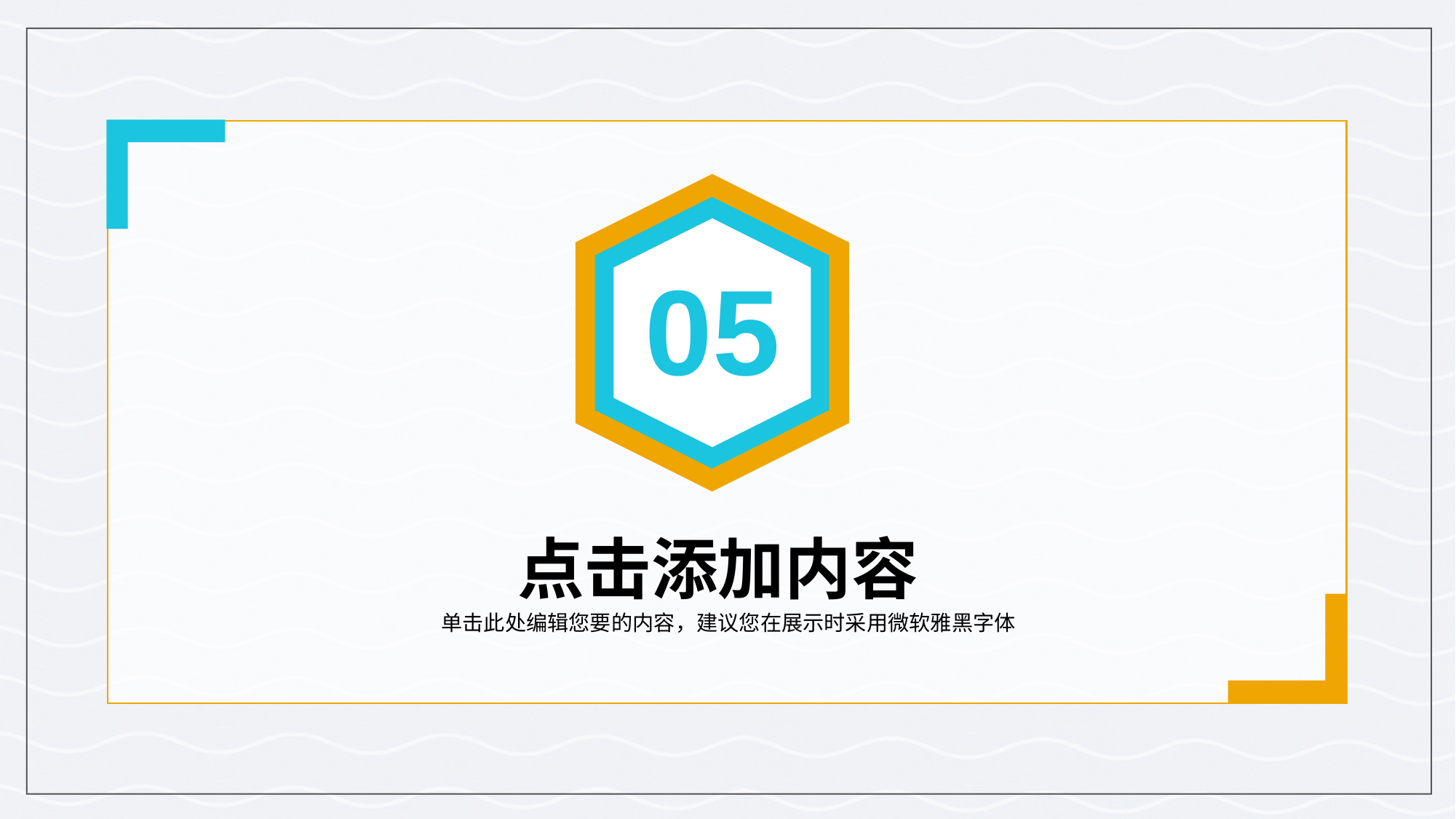

05
点击添加内容
单击此处编辑您要的内容，建议您在展示时采用微软雅黑字体